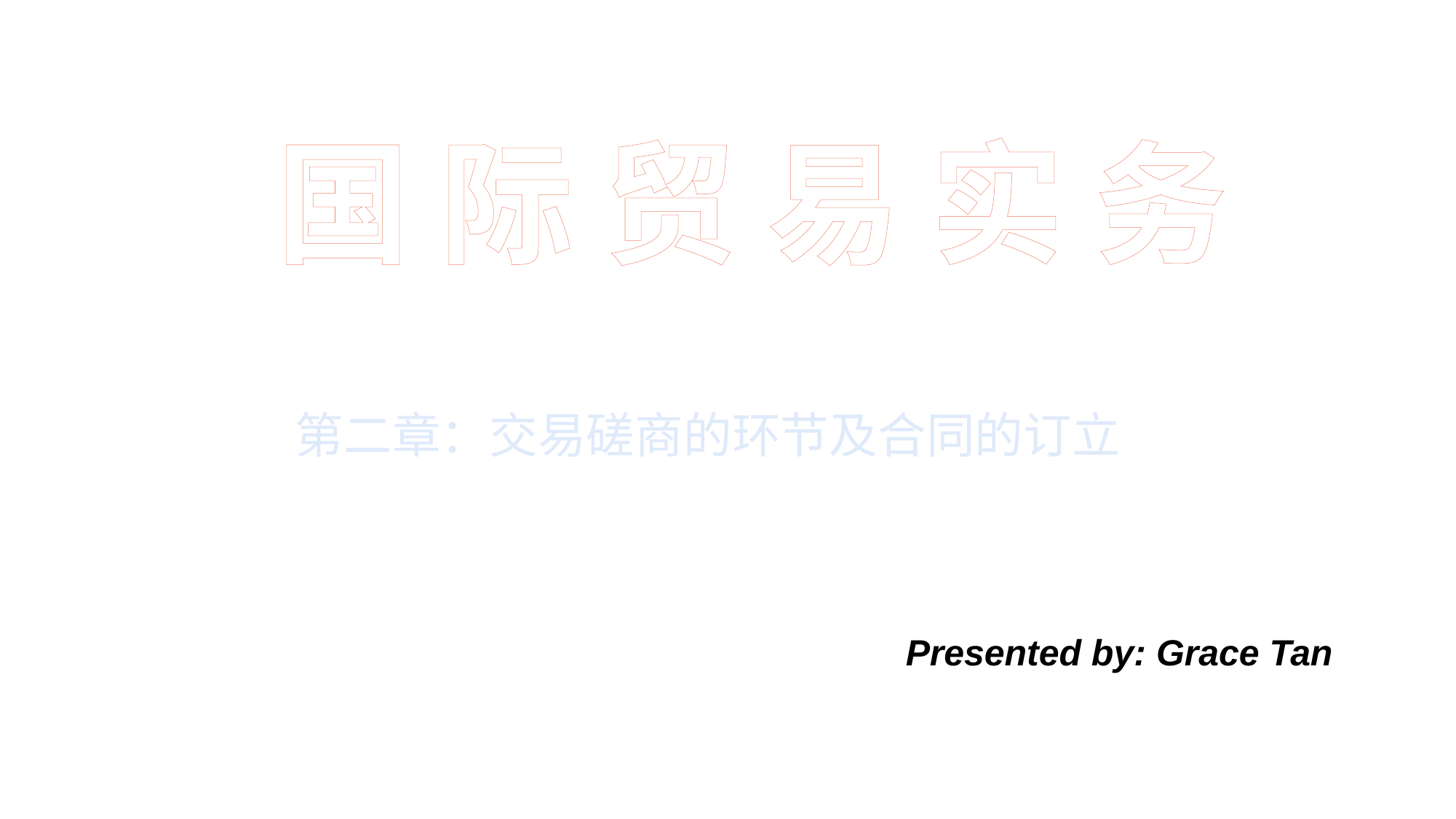

国 际 贸 易 实 务
第二章：交易磋商的环节及合同的订立
Presented by: Grace Tan